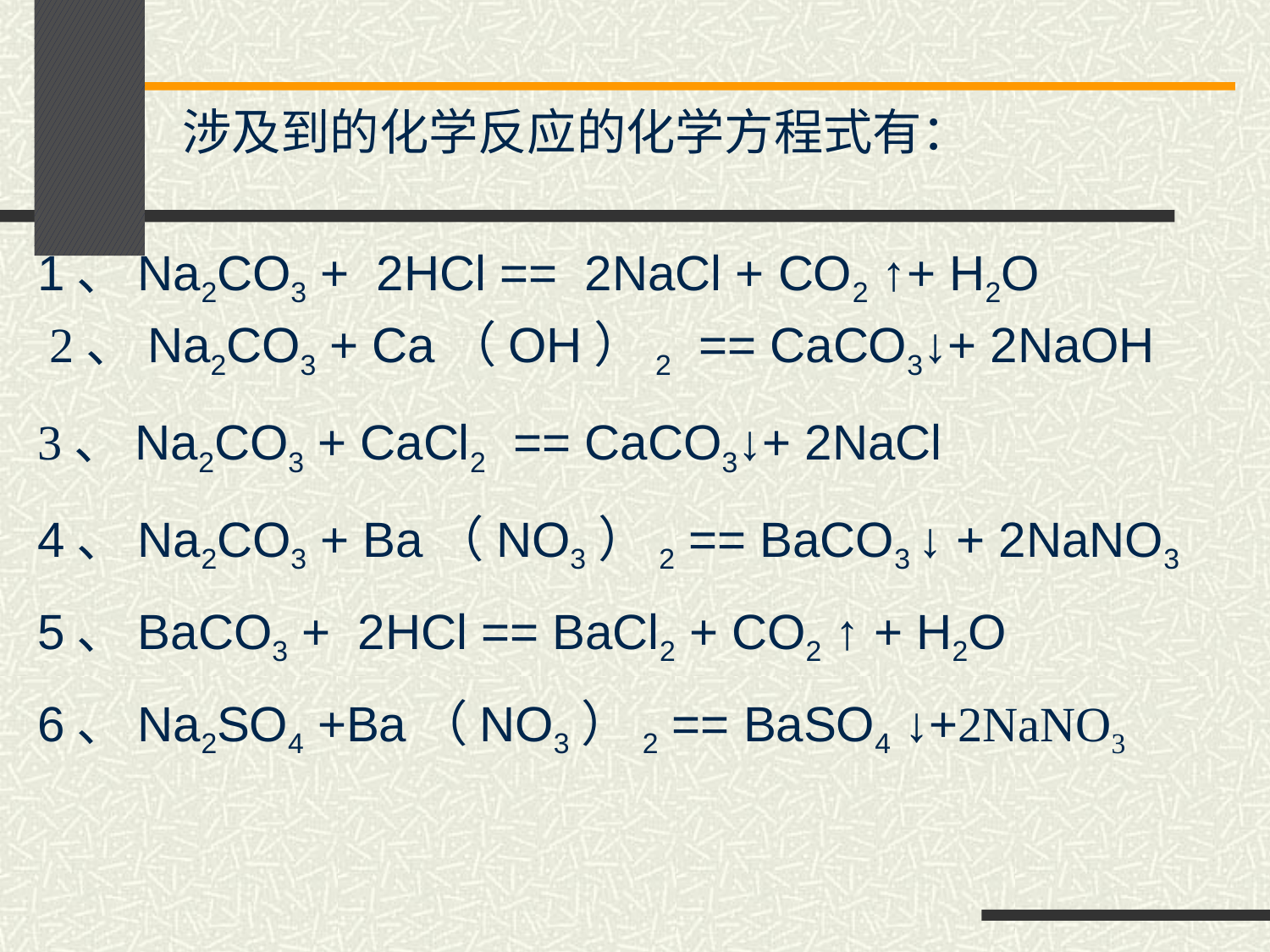

涉及到的化学反应的化学方程式有：
1、Na2CO3 +  2HCl ==  2NaCl + CO2 ↑+ H2O
2、Na2CO3 + Ca（OH）2  == CaCO3↓+ 2NaOH
3、Na2CO3 + CaCl2  == CaCO3↓+ 2NaCl

4、Na2CO3 + Ba（NO3）2 == BaCO3 ↓ + 2NaNO3
5、BaCO3 +  2HCl == BaCl2 + CO2 ↑ + H2O
6、Na2SO4 +Ba（NO3）2 == BaSO4 ↓+2NaNO3